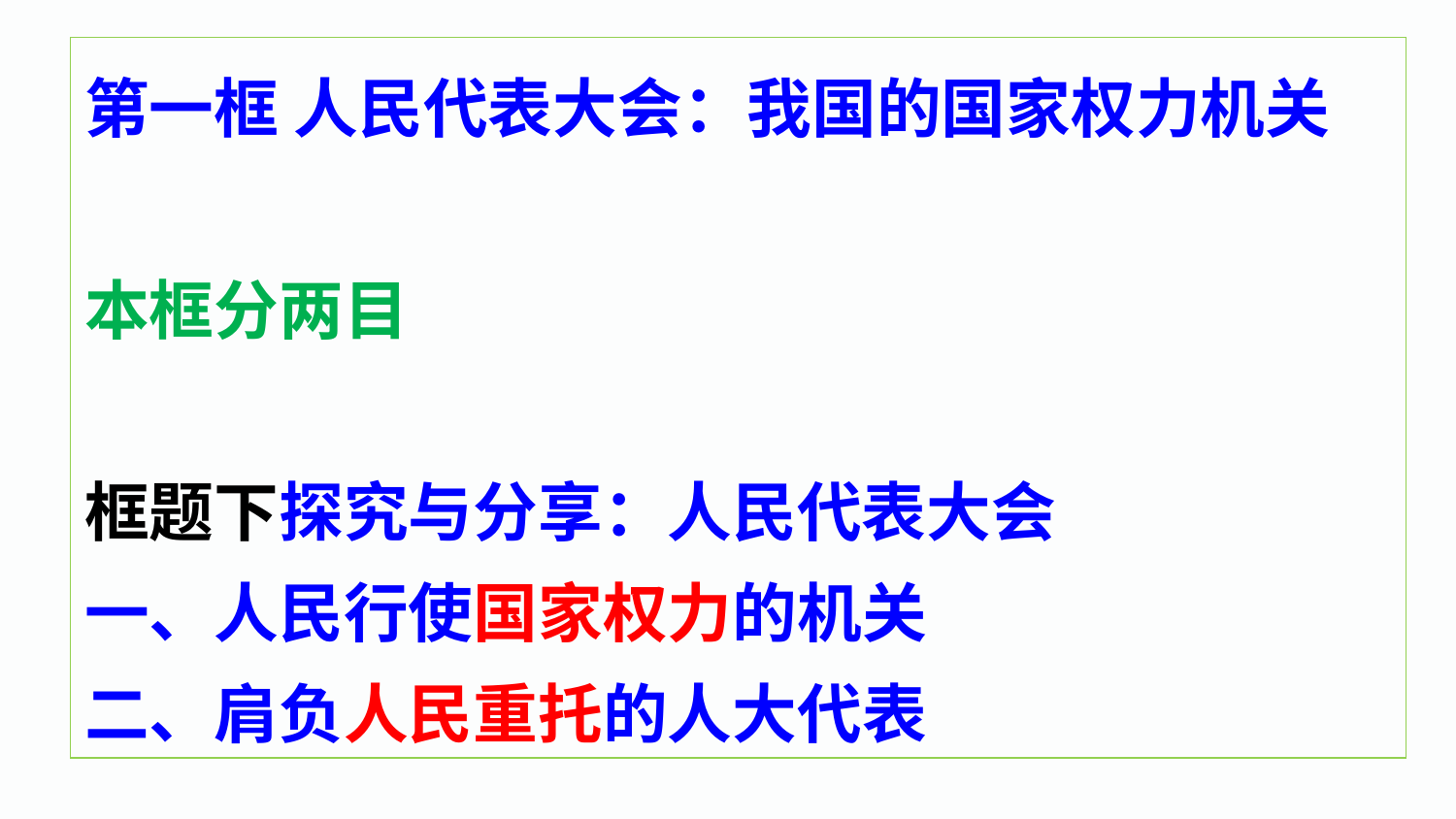

第一框 人民代表大会：我国的国家权力机关

本框分两目

框题下探究与分享：人民代表大会
一、人民行使国家权力的机关
二、肩负人民重托的人大代表